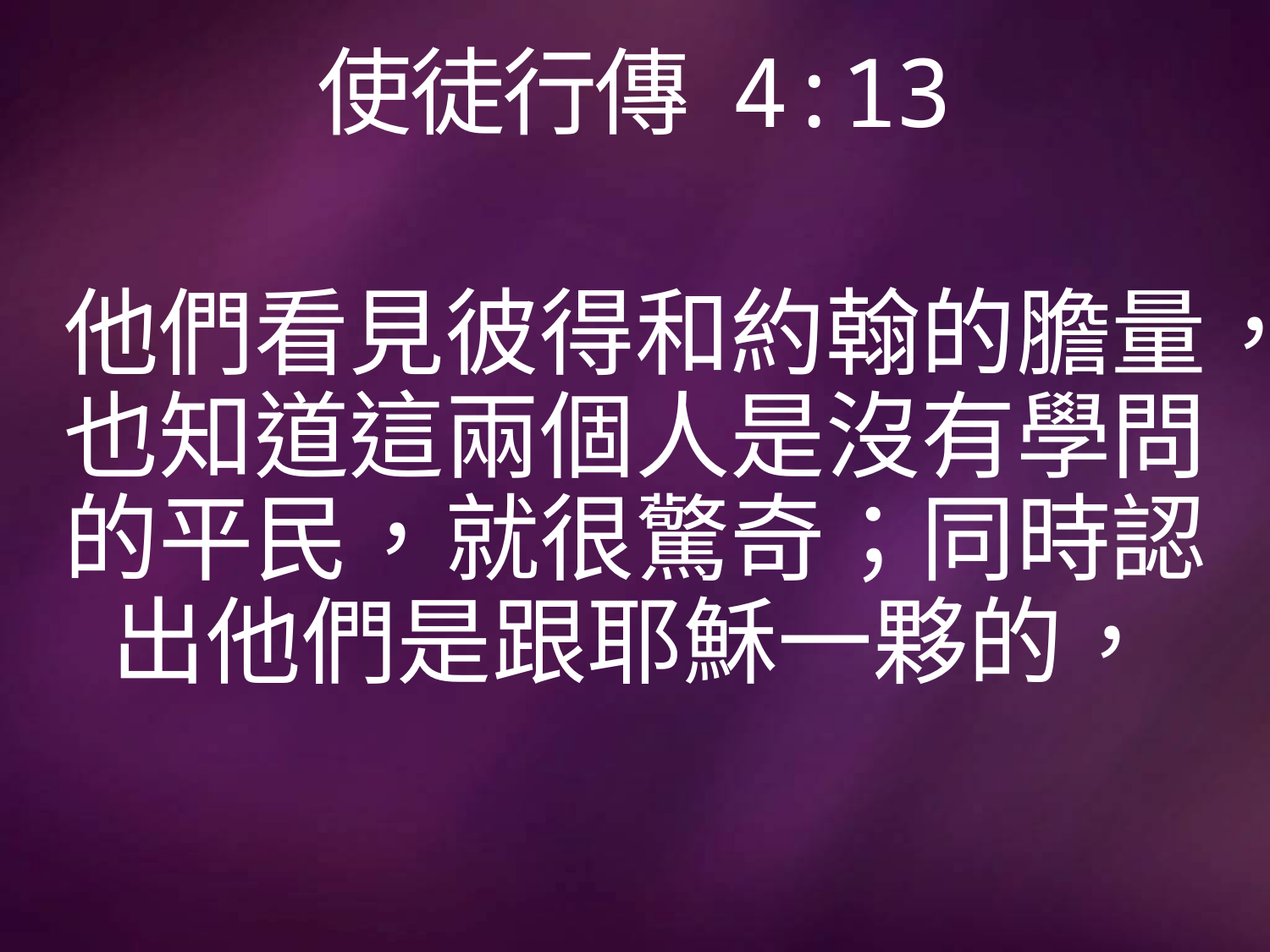

# 使徒行傳 4:13
他們看見彼得和約翰的膽量，也知道這兩個人是沒有學問的平民，就很驚奇；同時認出他們是跟耶穌一夥的，